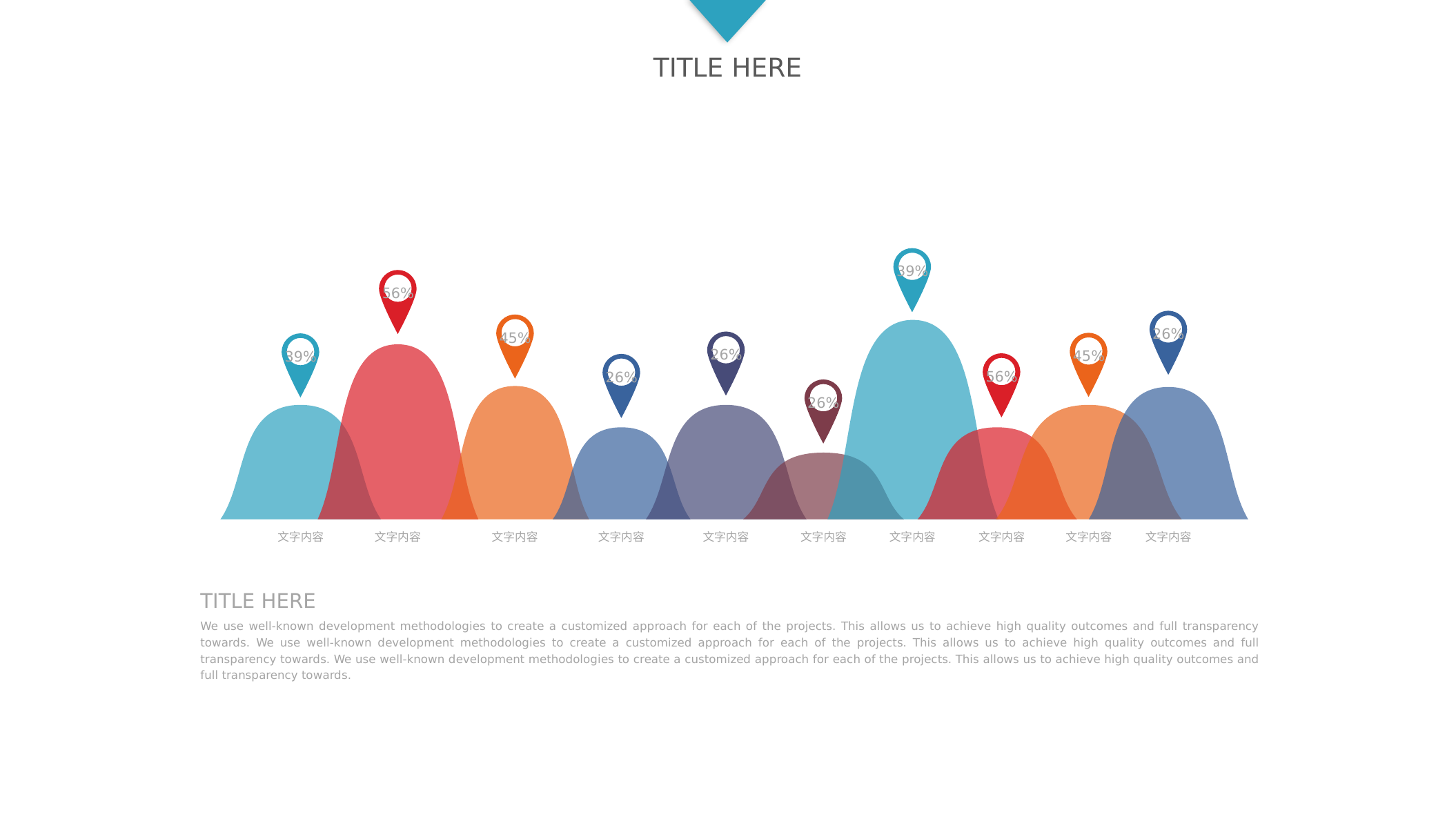

TITLE HERE

39%

56%

26%

45%

文字内容

26%

45%

39%

文字内容

56%

26%

26%

文字内容

文字内容

文字内容

文字内容

文字内容

文字内容

文字内容

文字内容
TITLE HERE
We use well-known development methodologies to create a customized approach for each of the projects. This allows us to achieve high quality outcomes and full transparency towards. We use well-known development methodologies to create a customized approach for each of the projects. This allows us to achieve high quality outcomes and full transparency towards. We use well-known development methodologies to create a customized approach for each of the projects. This allows us to achieve high quality outcomes and full transparency towards.